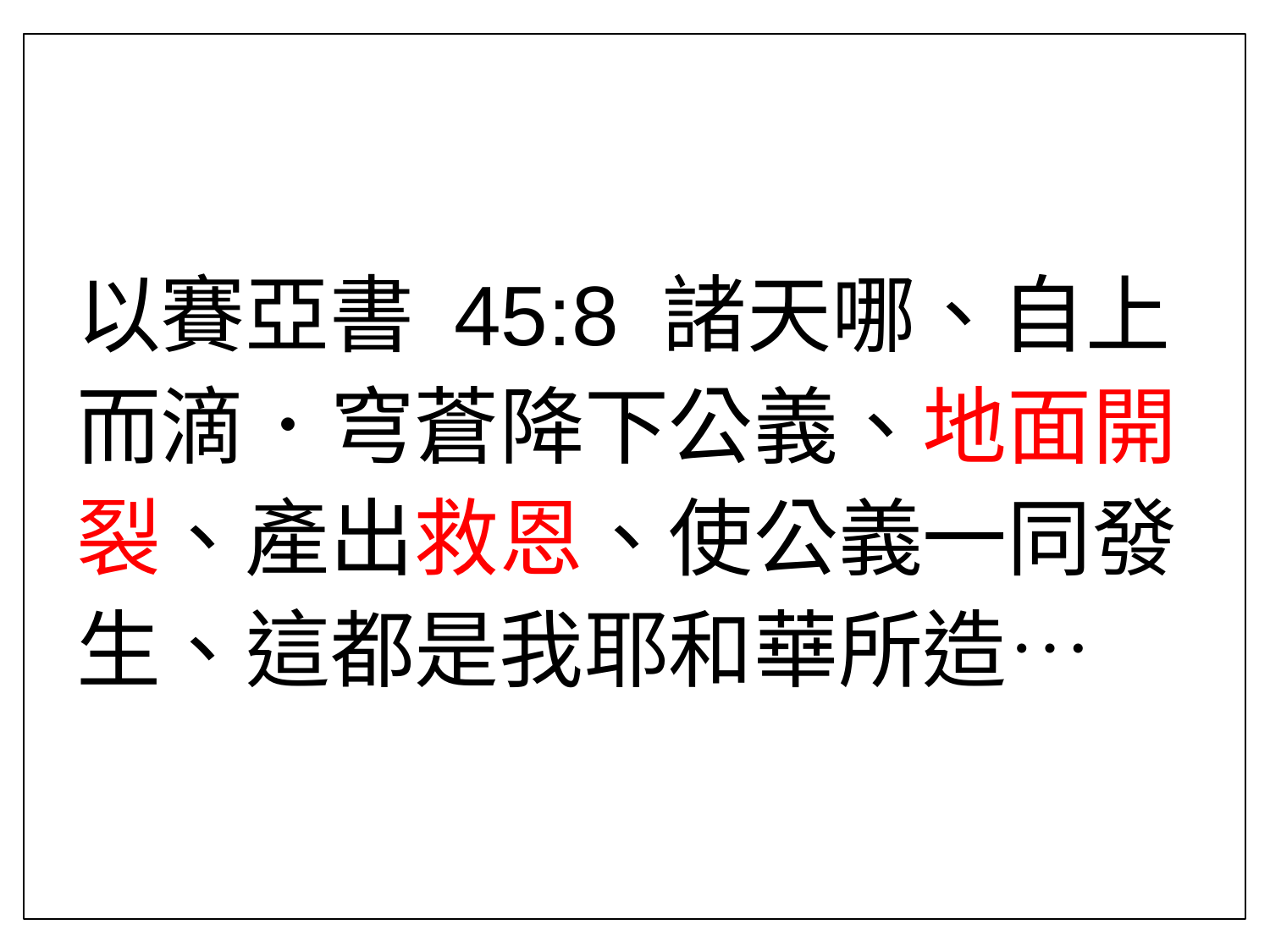

以賽亞書 45:8 諸天哪、自上而滴．穹蒼降下公義、地面開裂、產出救恩、使公義一同發生、這都是我耶和華所造…